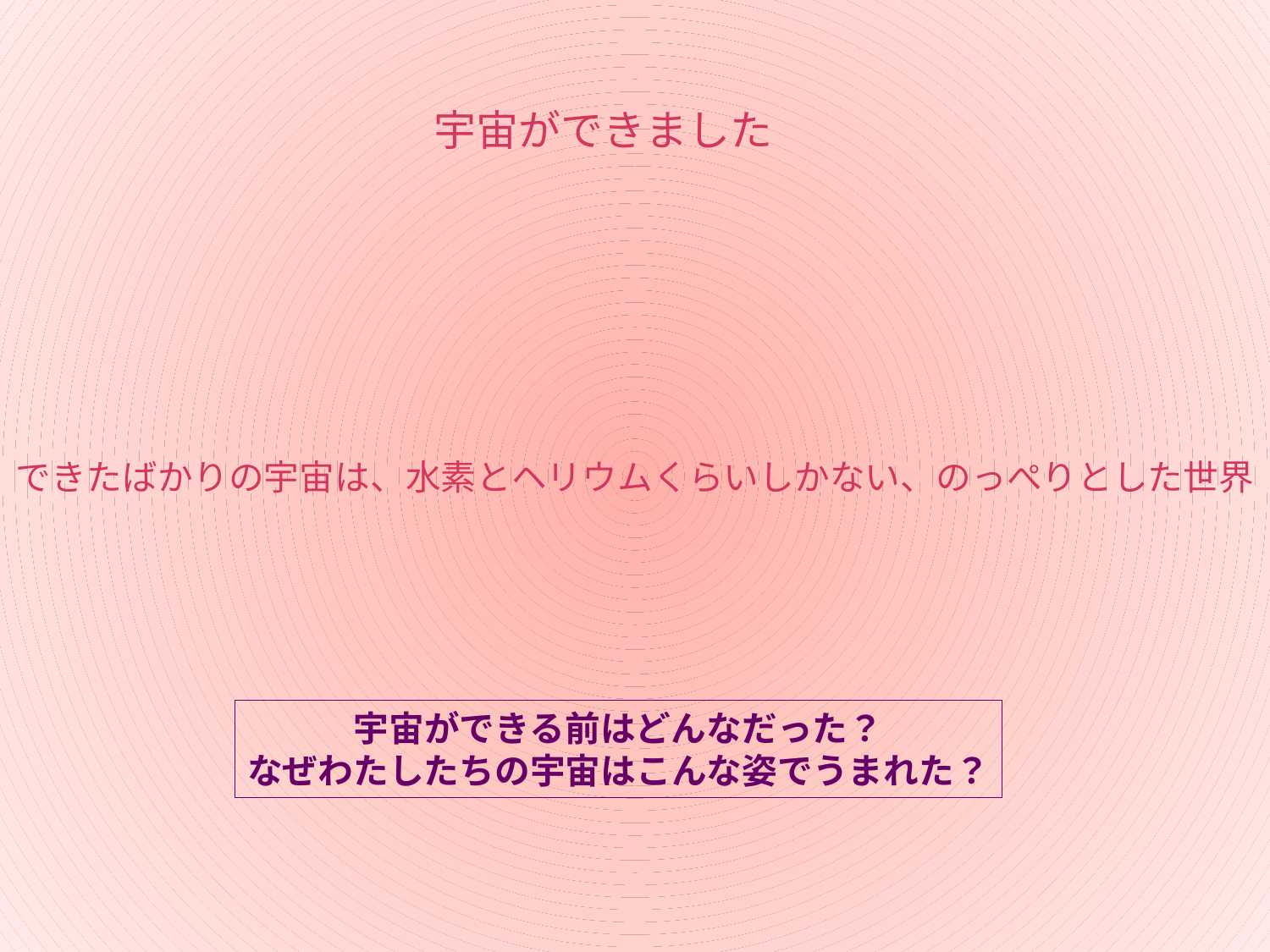

できたばかりの宇宙は、水素とヘリウムくらいしかない、のっぺりとした世界
#
宇宙ができました
宇宙ができる前はどんなだった？
なぜわたしたちの宇宙はこんな姿でうまれた？